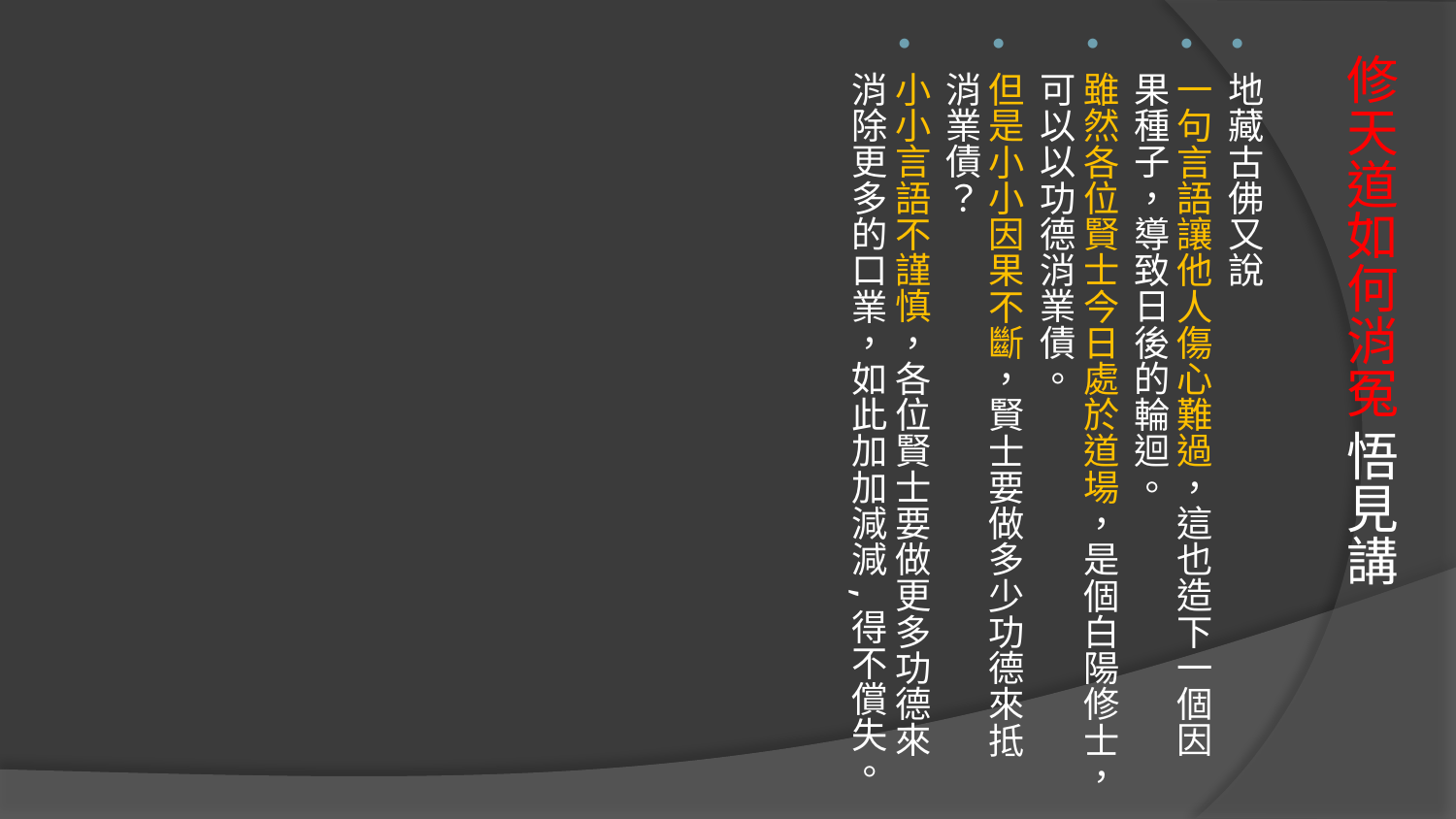

地藏古佛又說
一句言語讓他人傷心難過，這也造下一個因果種子，導致日後的輪迴。
雖然各位賢士今日處於道場，是個白陽修士，可以以功德消業債。
但是小小因果不斷，賢士要做多少功德來抵消業債？
小小言語不謹慎，各位賢士要做更多功德來消除更多的口業，如此加加減減,得不償失。

# 修天道如何消冤 悟見講